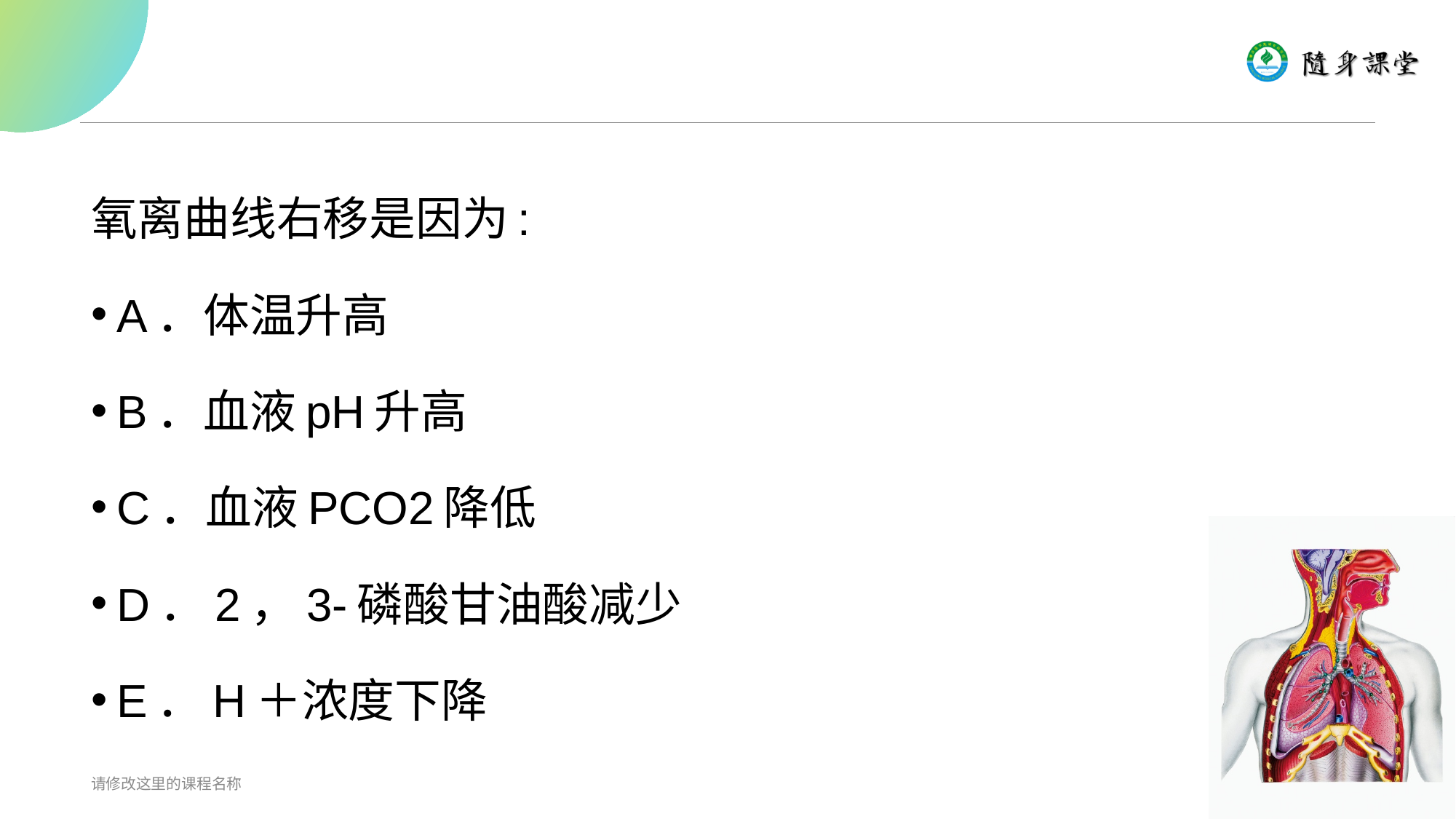

#
氧离曲线右移是因为:
A．体温升高
B．血液pH升高
C．血液PCO2降低
D．2，3-磷酸甘油酸减少
E．H＋浓度下降
请修改这里的课程名称
78